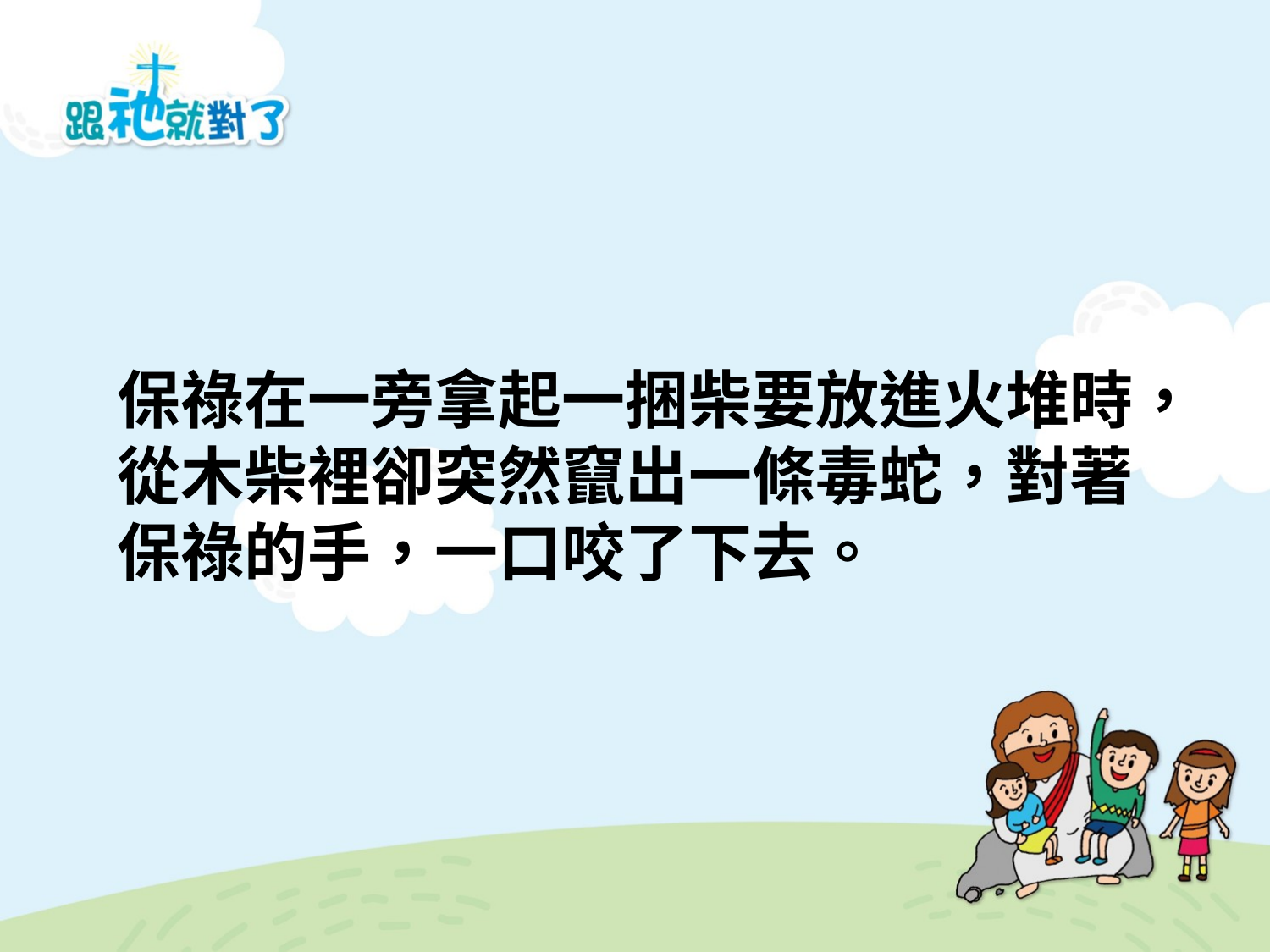

保祿在一旁拿起一捆柴要放進火堆時，從木柴裡卻突然竄出一條毒蛇，對著保祿的手，一口咬了下去。